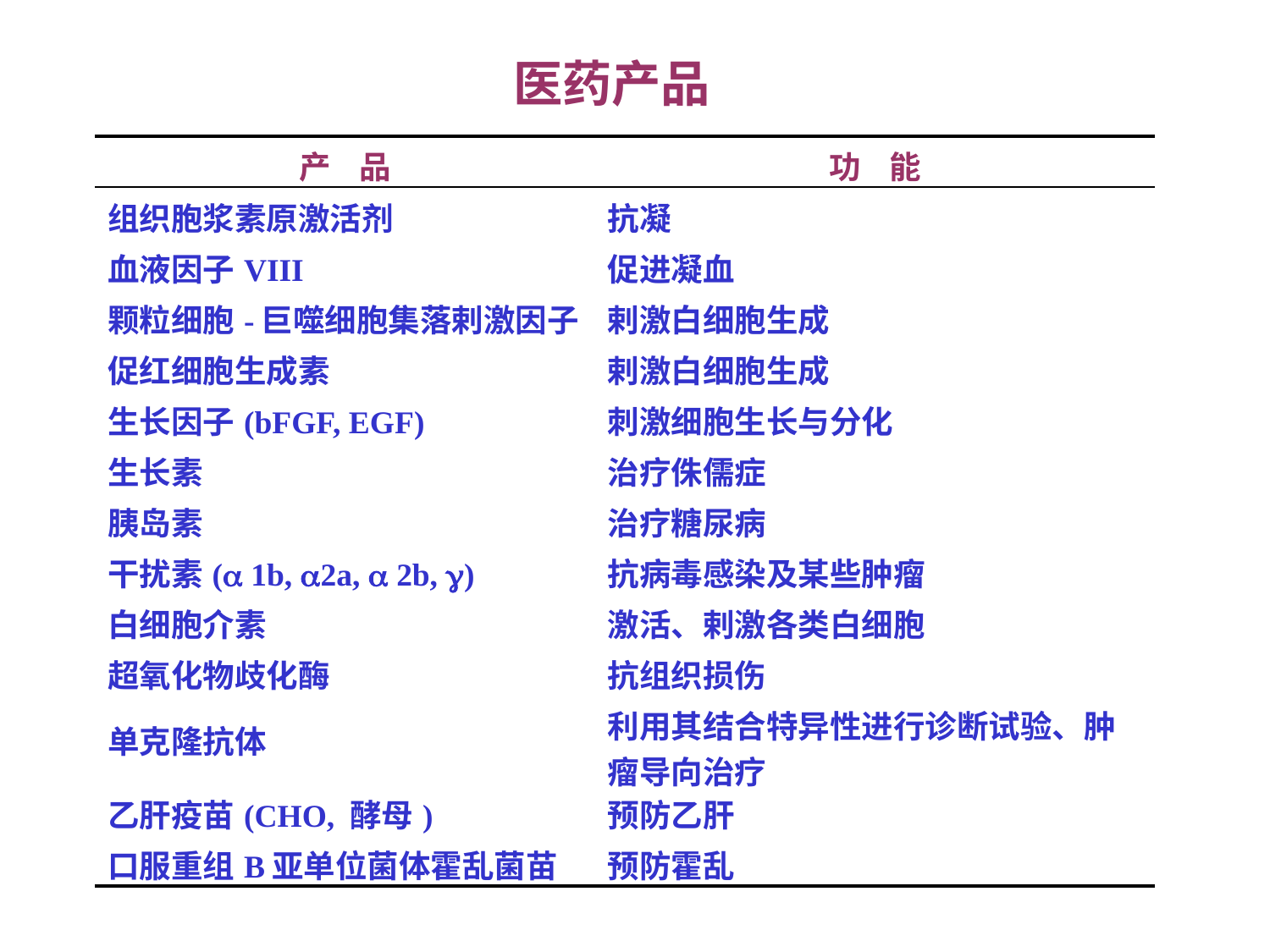

医药产品
| 产 品 | 功 能 |
| --- | --- |
| 组织胞浆素原激活剂 | 抗凝 |
| 血液因子VIII | 促进凝血 |
| 颗粒细胞-巨噬细胞集落剌激因子 | 剌激白细胞生成 |
| 促红细胞生成素 | 剌激白细胞生成 |
| 生长因子(bFGF, EGF) | 刺激细胞生长与分化 |
| 生长素 | 治疗侏儒症 |
| 胰岛素 | 治疗糖尿病 |
| 干扰素(α 1b, α2a, α 2b, γ) | 抗病毒感染及某些肿瘤 |
| 白细胞介素 | 激活、剌激各类白细胞 |
| 超氧化物歧化酶 | 抗组织损伤 |
| 单克隆抗体 | 利用其结合特异性进行诊断试验、肿瘤导向治疗 |
| 乙肝疫苗(CHO, 酵母) | 预防乙肝 |
| 口服重组B亚单位菌体霍乱菌苗 | 预防霍乱 |